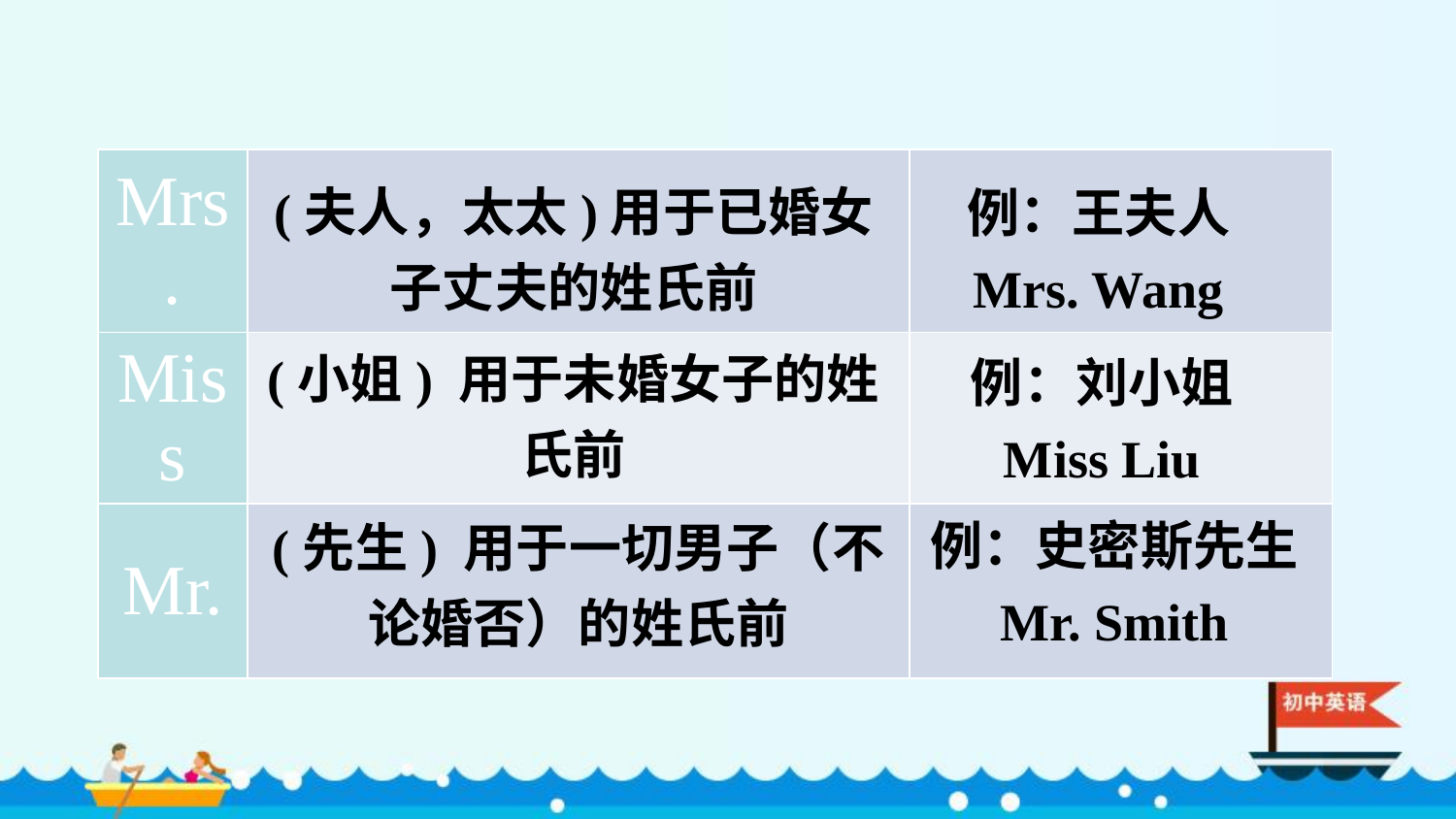

| Mrs. |  |  |
| --- | --- | --- |
| Miss |  |  |
| Mr. |  |  |
(夫人，太太)用于已婚女子丈夫的姓氏前
例：王夫人
Mrs. Wang
(小姐) 用于未婚女子的姓氏前
例：刘小姐
Miss Liu
例：史密斯先生
Mr. Smith
(先生) 用于一切男子（不论婚否）的姓氏前